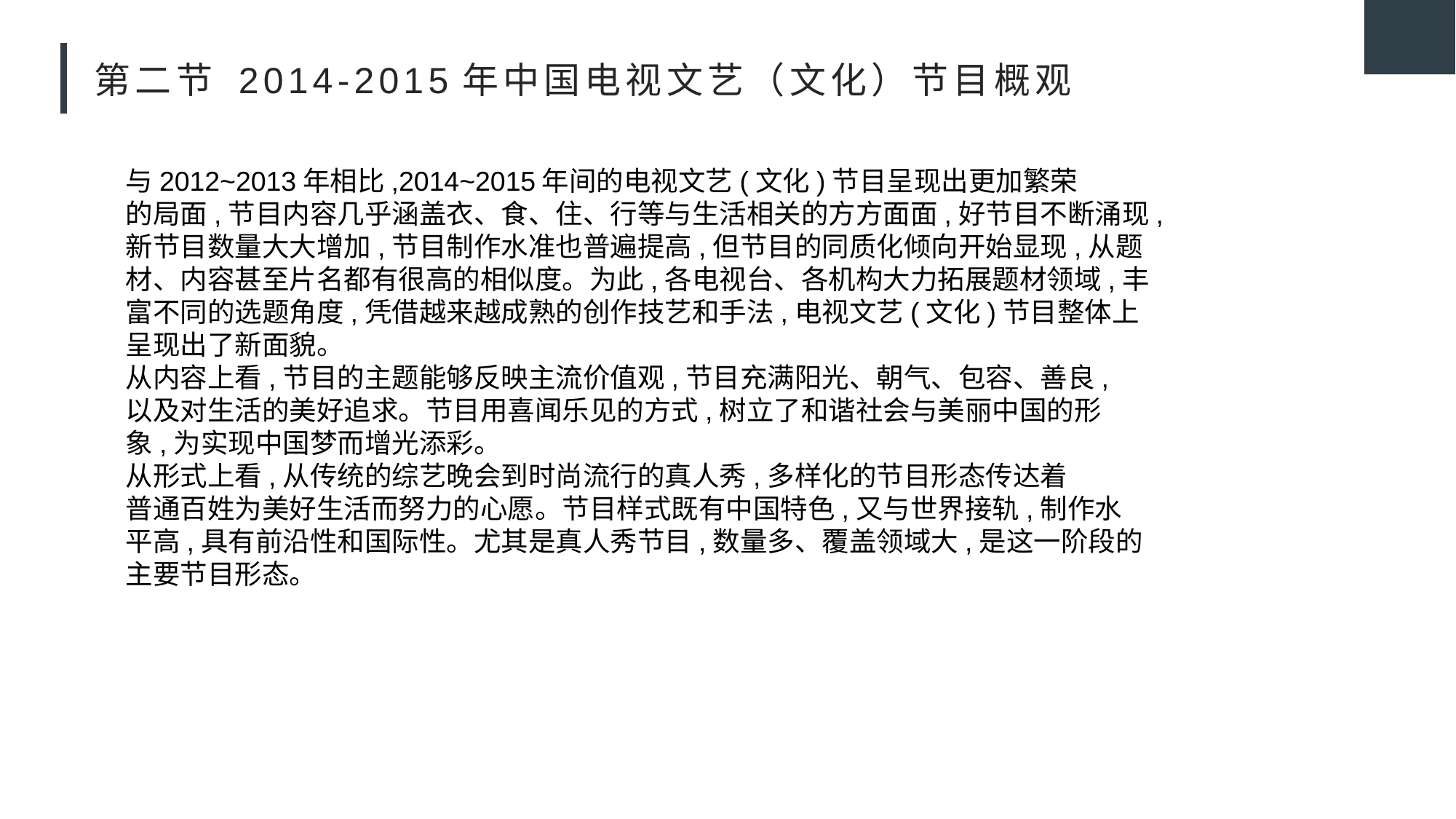

# 第二节 2014-2015年中国电视文艺（文化）节目概观
与2012~2013年相比,2014~2015年间的电视文艺(文化)节目呈现出更加繁荣
的局面,节目内容几乎涵盖衣、食、住、行等与生活相关的方方面面,好节目不断涌现,
新节目数量大大增加,节目制作水准也普遍提高,但节目的同质化倾向开始显现,从题
材、内容甚至片名都有很高的相似度。为此,各电视台、各机构大力拓展题材领域,丰
富不同的选题角度,凭借越来越成熟的创作技艺和手法,电视文艺(文化)节目整体上
呈现出了新面貌。
从内容上看,节目的主题能够反映主流价值观,节目充满阳光、朝气、包容、善良,
以及对生活的美好追求。节目用喜闻乐见的方式,树立了和谐社会与美丽中国的形
象,为实现中国梦而增光添彩。
从形式上看,从传统的综艺晚会到时尚流行的真人秀,多样化的节目形态传达着
普通百姓为美好生活而努力的心愿。节目样式既有中国特色,又与世界接轨,制作水
平高,具有前沿性和国际性。尤其是真人秀节目,数量多、覆盖领域大,是这一阶段的
主要节目形态。